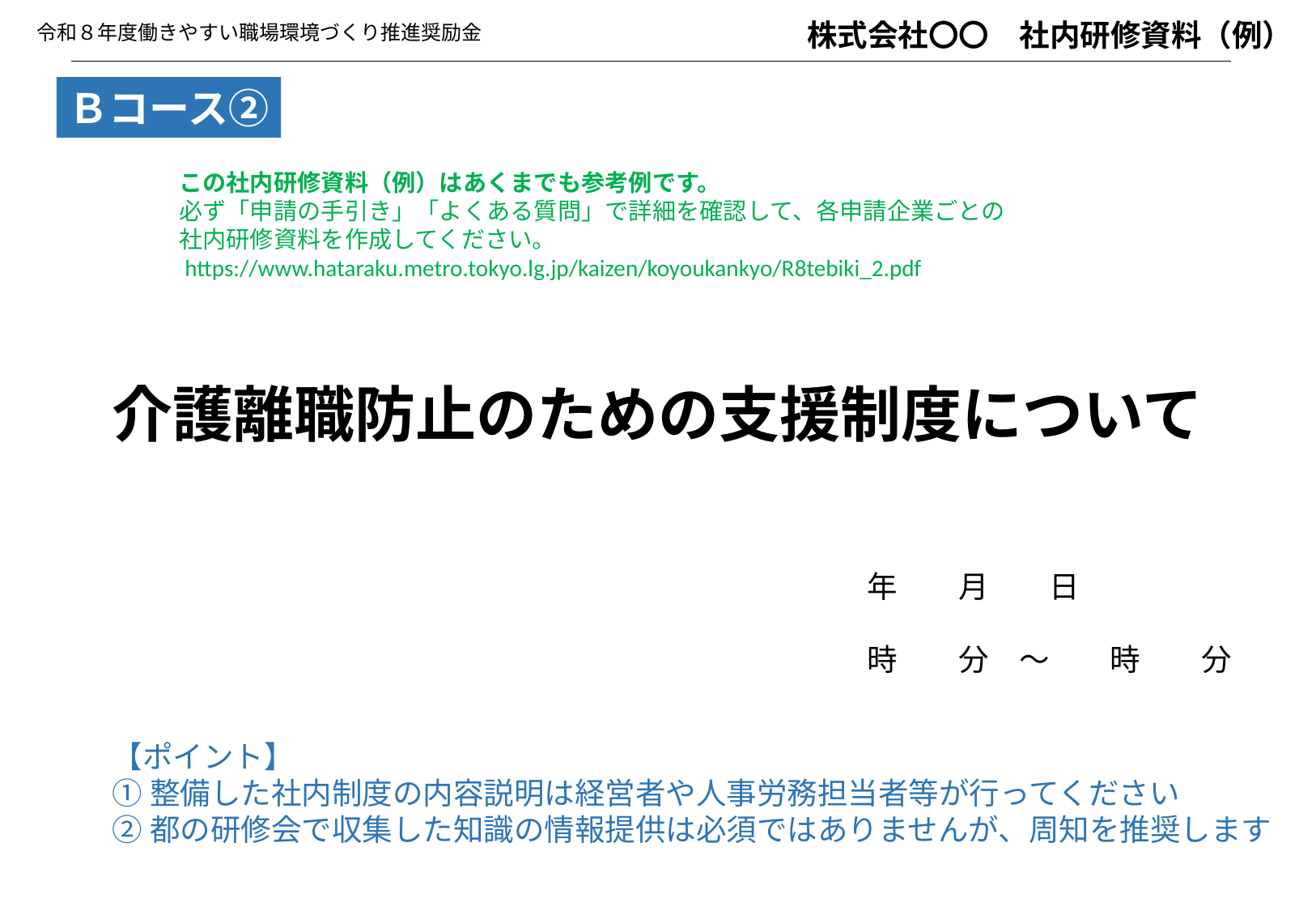

株式会社〇〇　社内研修資料（例）
令和８年度働きやすい職場環境づくり推進奨励金
Ｂコース②
　この社内研修資料（例）はあくまでも参考例です。
　必ず「申請の手引き」「よくある質問」で詳細を確認して、各申請企業ごとの
　社内研修資料を作成してください。
　https://www.hataraku.metro.tokyo.lg.jp/kaizen/koyoukankyo/R8tebiki_2.pdf

介護離職防止のための支援制度について

　　年　　月　　日

　　時　　分　～　　時　　分
【ポイント】
①整備した社内制度の内容説明は経営者や人事労務担当者等が行ってください
②都の研修会で収集した知識の情報提供は必須ではありませんが、周知を推奨します